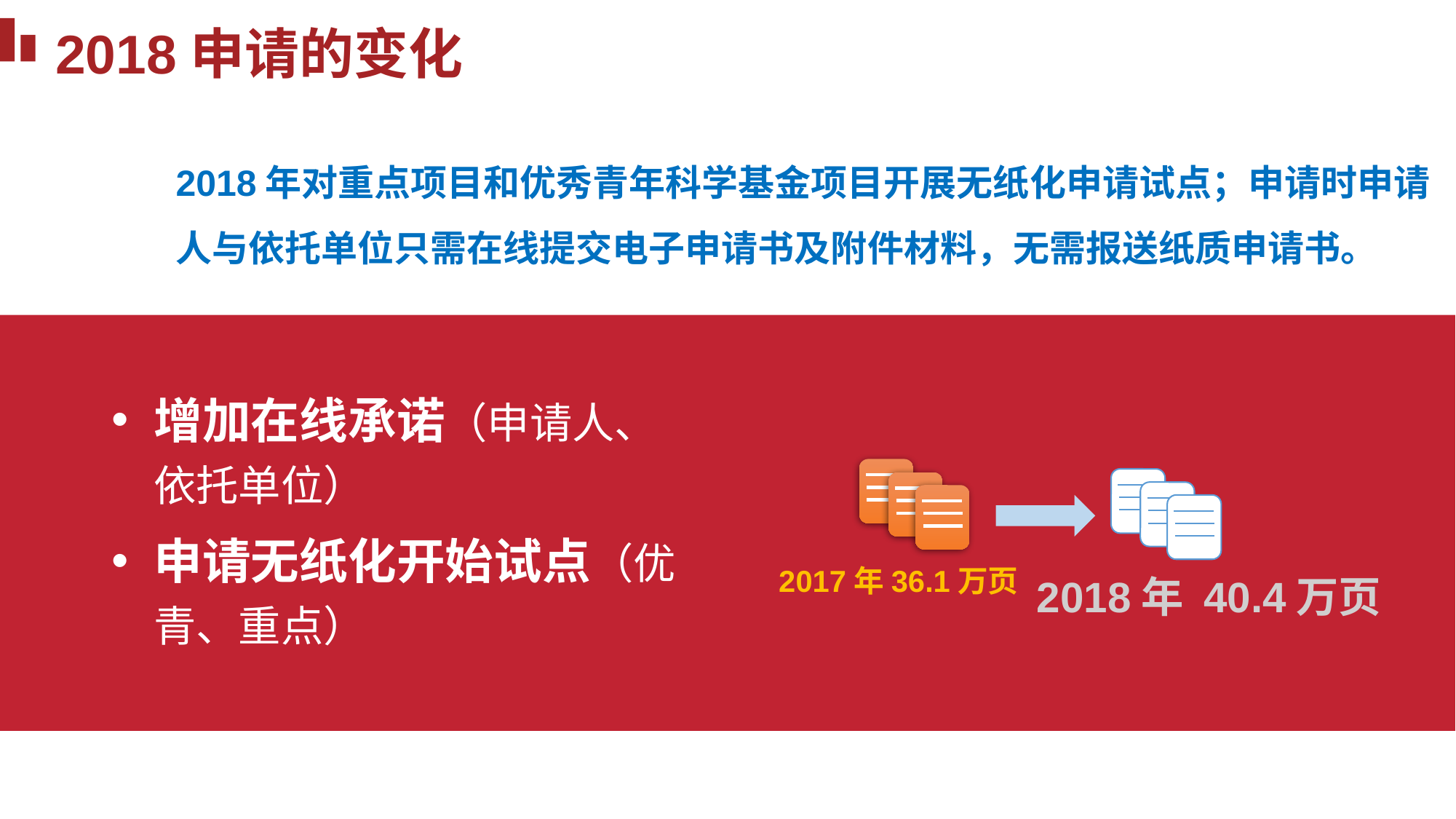

2018申请的变化

2018年对重点项目和优秀青年科学基金项目开展无纸化申请试点；申请时申请人与依托单位只需在线提交电子申请书及附件材料，无需报送纸质申请书。

增加在线承诺（申请人、依托单位）
申请无纸化开始试点（优青、重点）

2017年36.1万页
2018年 40.4万页